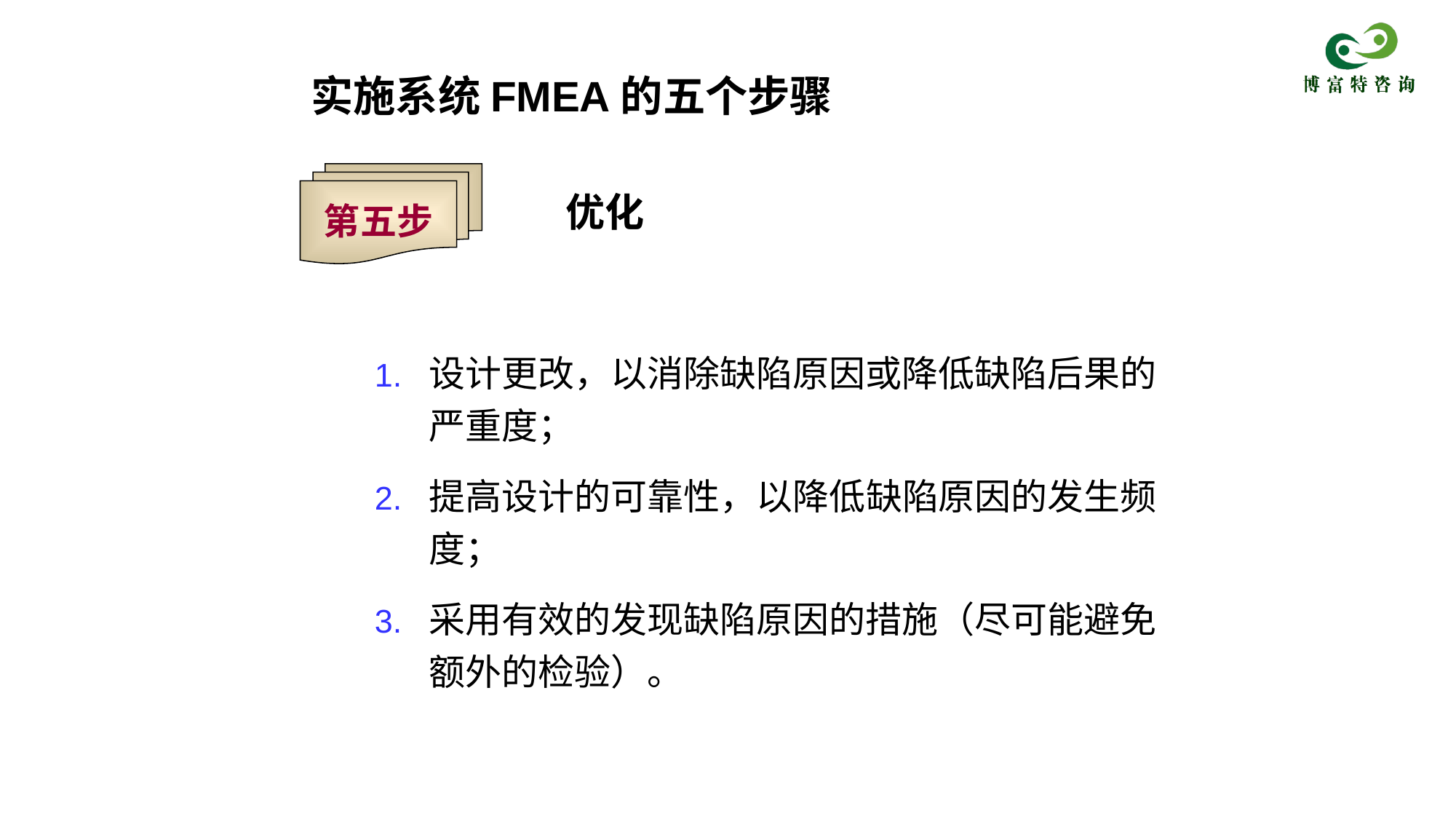

实施系统FMEA的五个步骤
第五步
优化
设计更改，以消除缺陷原因或降低缺陷后果的严重度；
提高设计的可靠性，以降低缺陷原因的发生频度；
采用有效的发现缺陷原因的措施（尽可能避免额外的检验）。